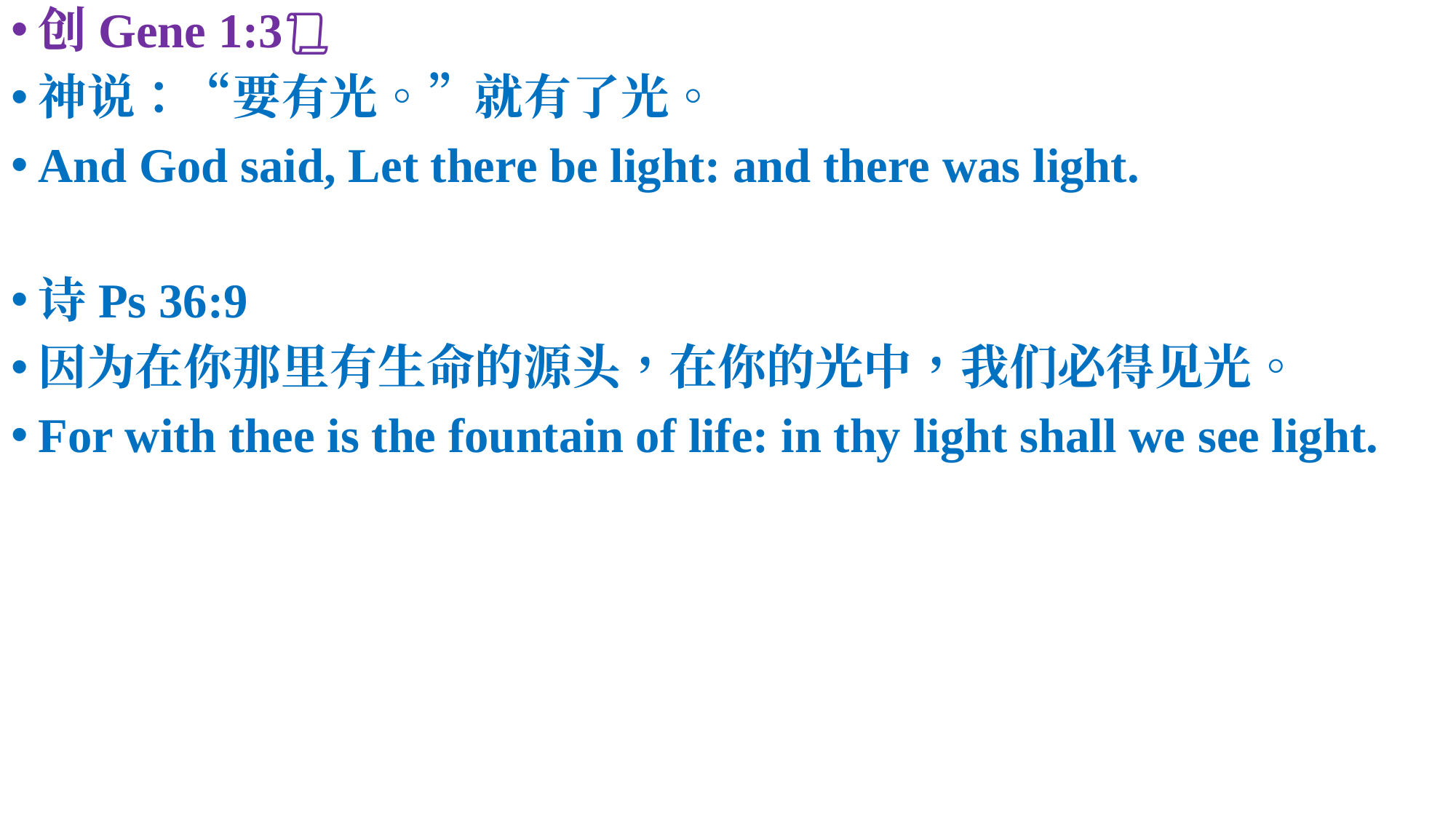

创Gene 1:3📜
神说：“要有光。”就有了光。
And God said, Let there be light: and there was light.

诗Ps 36:9
因为在你那里有生命的源头，在你的光中，我们必得见光。
For with thee is the fountain of life: in thy light shall we see light.